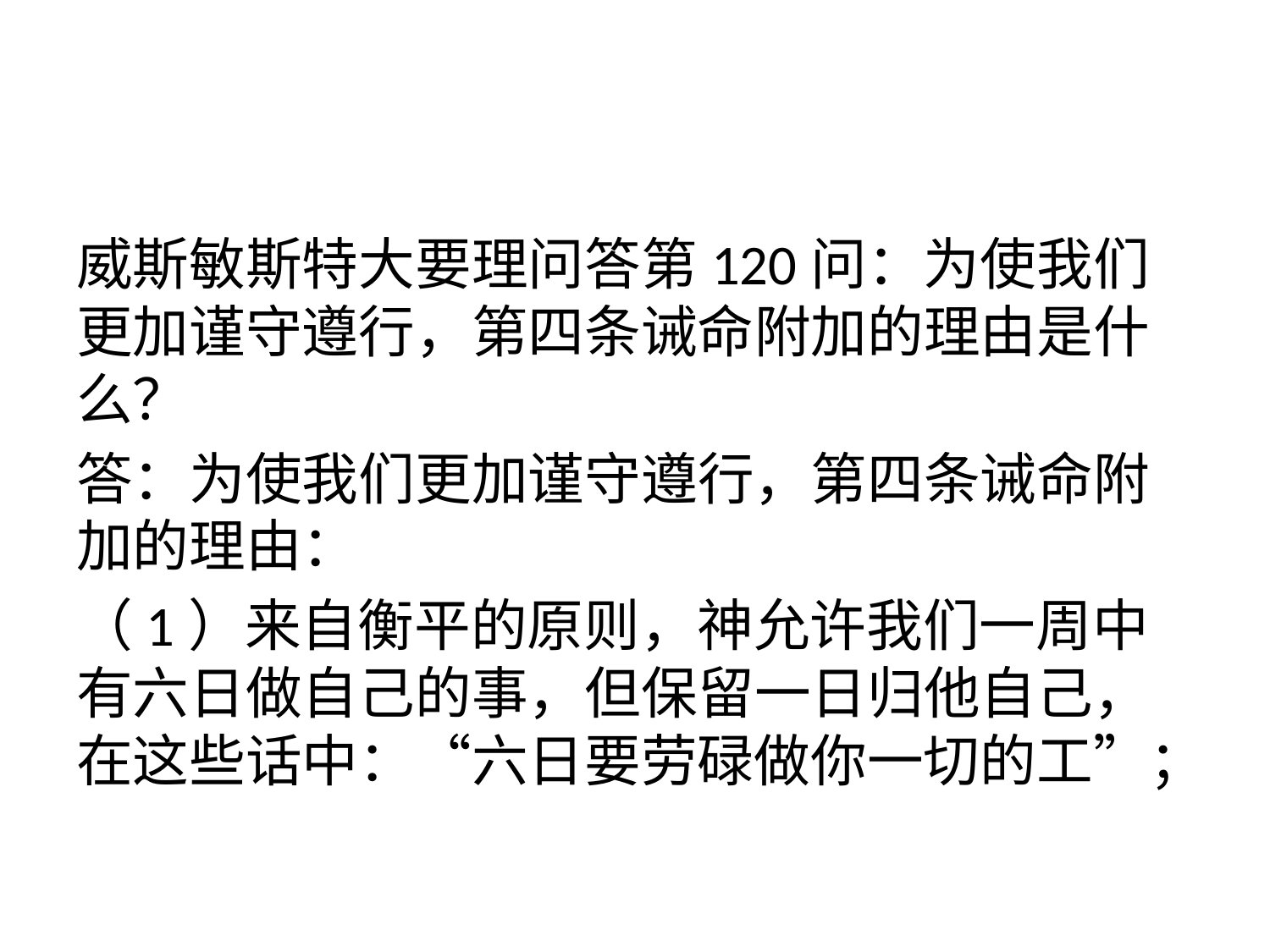

#
威斯敏斯特大要理问答第120问：为使我们更加谨守遵行，第四条诫命附加的理由是什么？
答：为使我们更加谨守遵行，第四条诫命附加的理由：
（1）来自衡平的原则，神允许我们一周中有六日做自己的事，但保留一日归他自己，在这些话中：“六日要劳碌做你一切的工”；